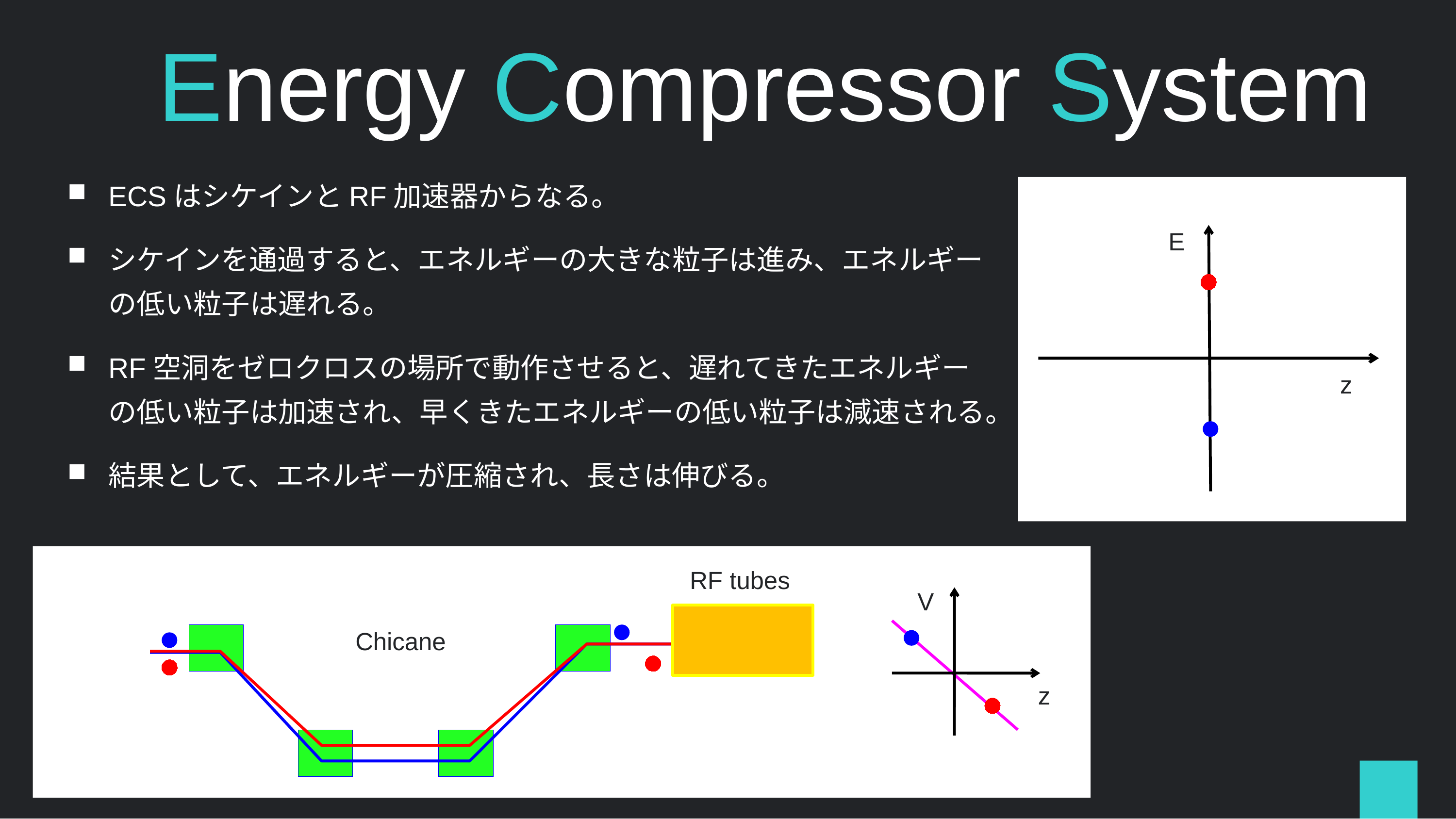

2-6 November 2015
Energy Compressor System
ECSはシケインとRF加速器からなる。
シケインを通過すると、エネルギーの大きな粒子は進み、エネルギーの低い粒子は遅れる。
RF空洞をゼロクロスの場所で動作させると、遅れてきたエネルギーの低い粒子は加速され、早くきたエネルギーの低い粒子は減速される。
結果として、エネルギーが圧縮され、長さは伸びる。

E

z

RF tubes
V

Chicane

z